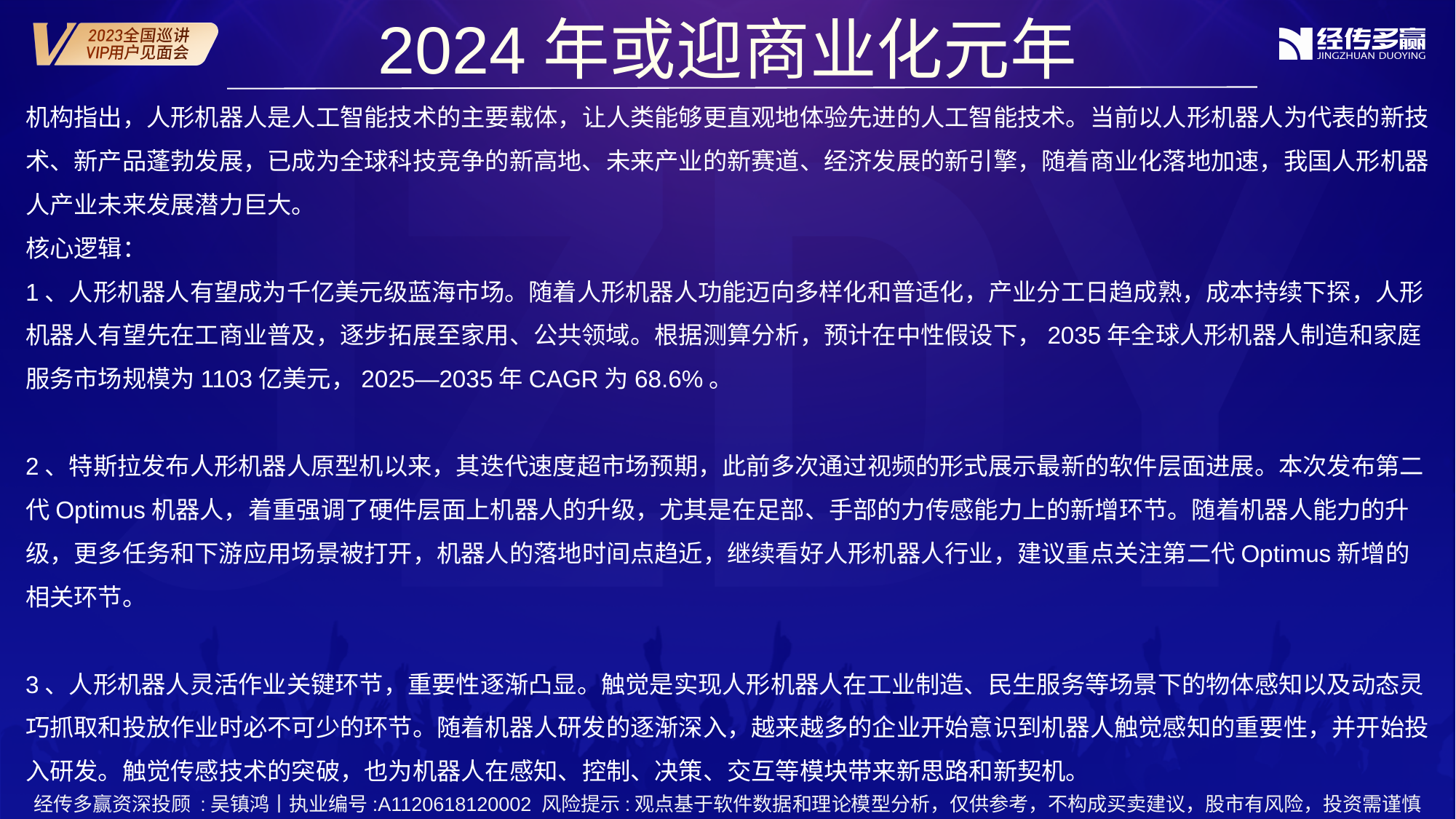

2024年或迎商业化元年
机构指出，人形机器人是人工智能技术的主要载体，让人类能够更直观地体验先进的人工智能技术。当前以人形机器人为代表的新技术、新产品蓬勃发展，已成为全球科技竞争的新高地、未来产业的新赛道、经济发展的新引擎，随着商业化落地加速，我国人形机器人产业未来发展潜力巨大。
核心逻辑：
1、人形机器人有望成为千亿美元级蓝海市场。随着人形机器人功能迈向多样化和普适化，产业分工日趋成熟，成本持续下探，人形机器人有望先在工商业普及，逐步拓展至家用、公共领域。根据测算分析，预计在中性假设下，2035年全球人形机器人制造和家庭服务市场规模为1103亿美元，2025—2035年CAGR为68.6%。

2、特斯拉发布人形机器人原型机以来，其迭代速度超市场预期，此前多次通过视频的形式展示最新的软件层面进展。本次发布第二代Optimus机器人，着重强调了硬件层面上机器人的升级，尤其是在足部、手部的力传感能力上的新增环节。随着机器人能力的升级，更多任务和下游应用场景被打开，机器人的落地时间点趋近，继续看好人形机器人行业，建议重点关注第二代Optimus新增的相关环节。

3、人形机器人灵活作业关键环节，重要性逐渐凸显。触觉是实现人形机器人在工业制造、民生服务等场景下的物体感知以及动态灵巧抓取和投放作业时必不可少的环节。随着机器人研发的逐渐深入，越来越多的企业开始意识到机器人触觉感知的重要性，并开始投入研发。触觉传感技术的突破，也为机器人在感知、控制、决策、交互等模块带来新思路和新契机。